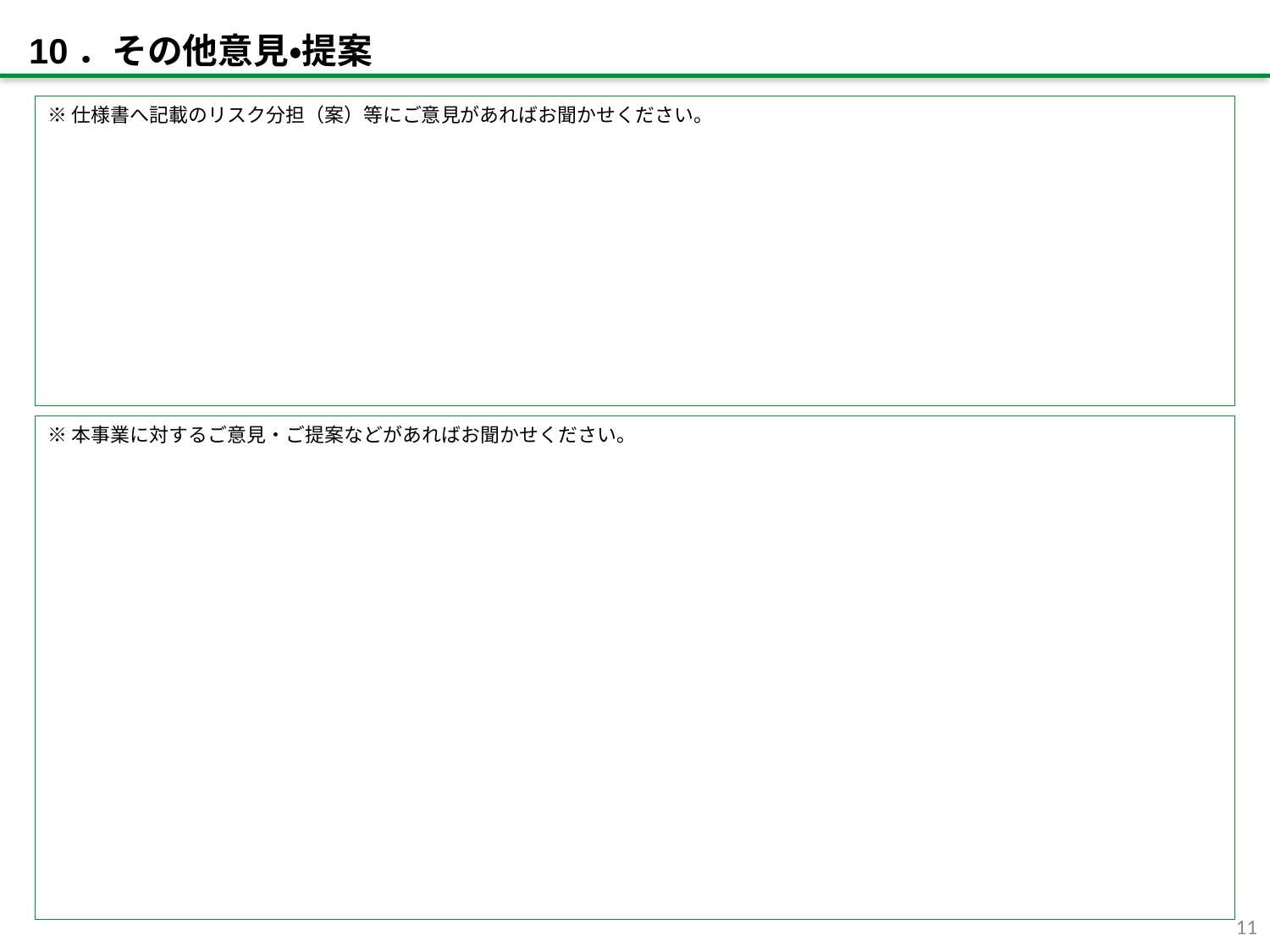

10．その他意見・提案
※仕様書へ記載のリスク分担（案）等にご意見があればお聞かせください。
※本事業に対するご意見・ご提案などがあればお聞かせください。
11